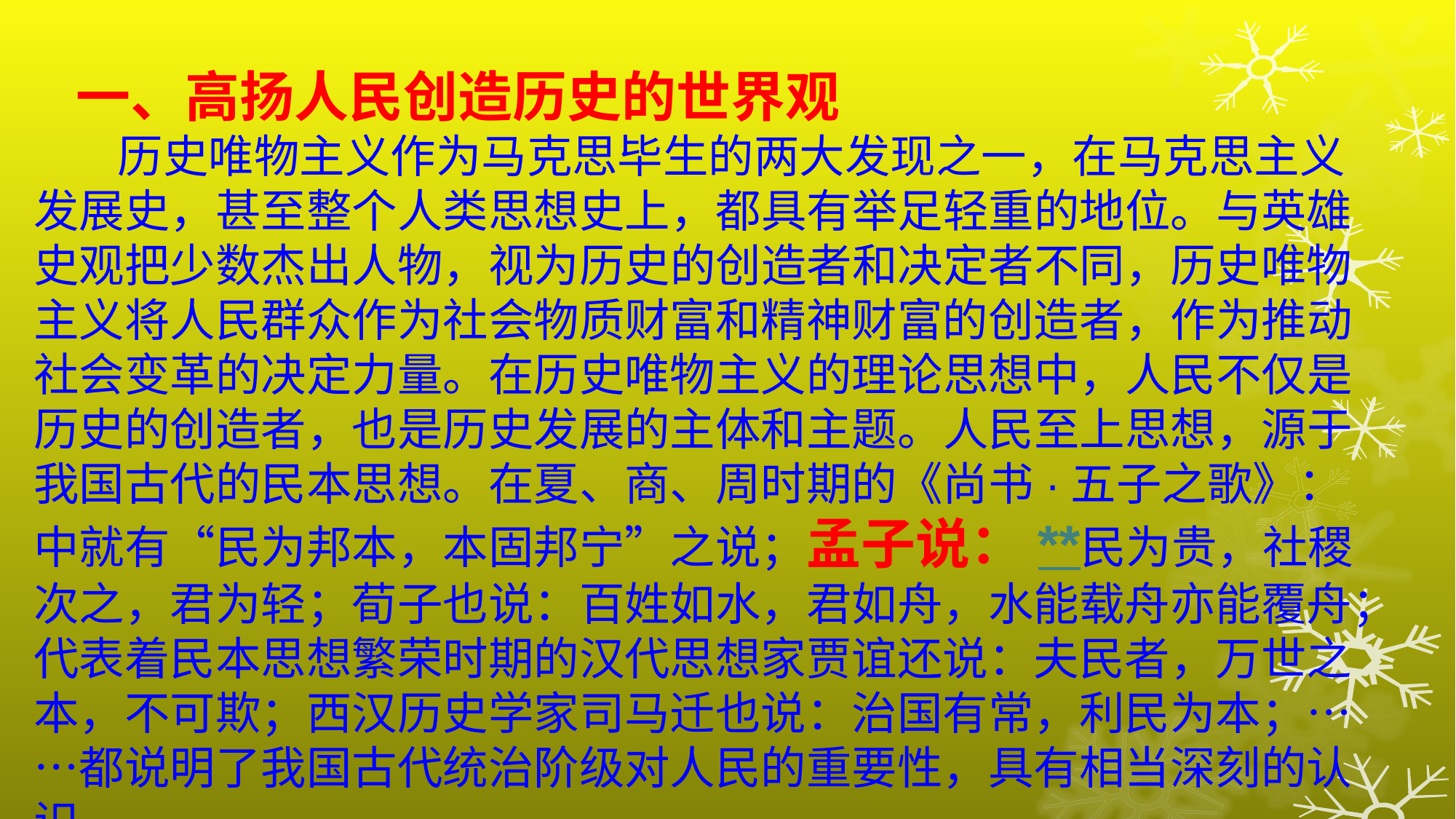

一、高扬人民创造历史的世界观
   历史唯物主义作为马克思毕生的两大发现之一，在马克思主义发展史，甚至整个人类思想史上，都具有举足轻重的地位。与英雄史观把少数杰出人物，视为历史的创造者和决定者不同，历史唯物主义将人民群众作为社会物质财富和精神财富的创造者，作为推动社会变革的决定力量。在历史唯物主义的理论思想中，人民不仅是历史的创造者，也是历史发展的主体和主题。人民至上思想，源于我国古代的民本思想。在夏、商、周时期的《尚书·五子之歌》：中就有“民为邦本，本固邦宁”之说；孟子说：**民为贵，社稷次之，君为轻；荀子也说：百姓如水，君如舟，水能载舟亦能覆舟；代表着民本思想繁荣时期的汉代思想家贾谊还说：夫民者，万世之本，不可欺；西汉历史学家司马迁也说：治国有常，利民为本；……都说明了我国古代统治阶级对人民的重要性，具有相当深刻的认识。